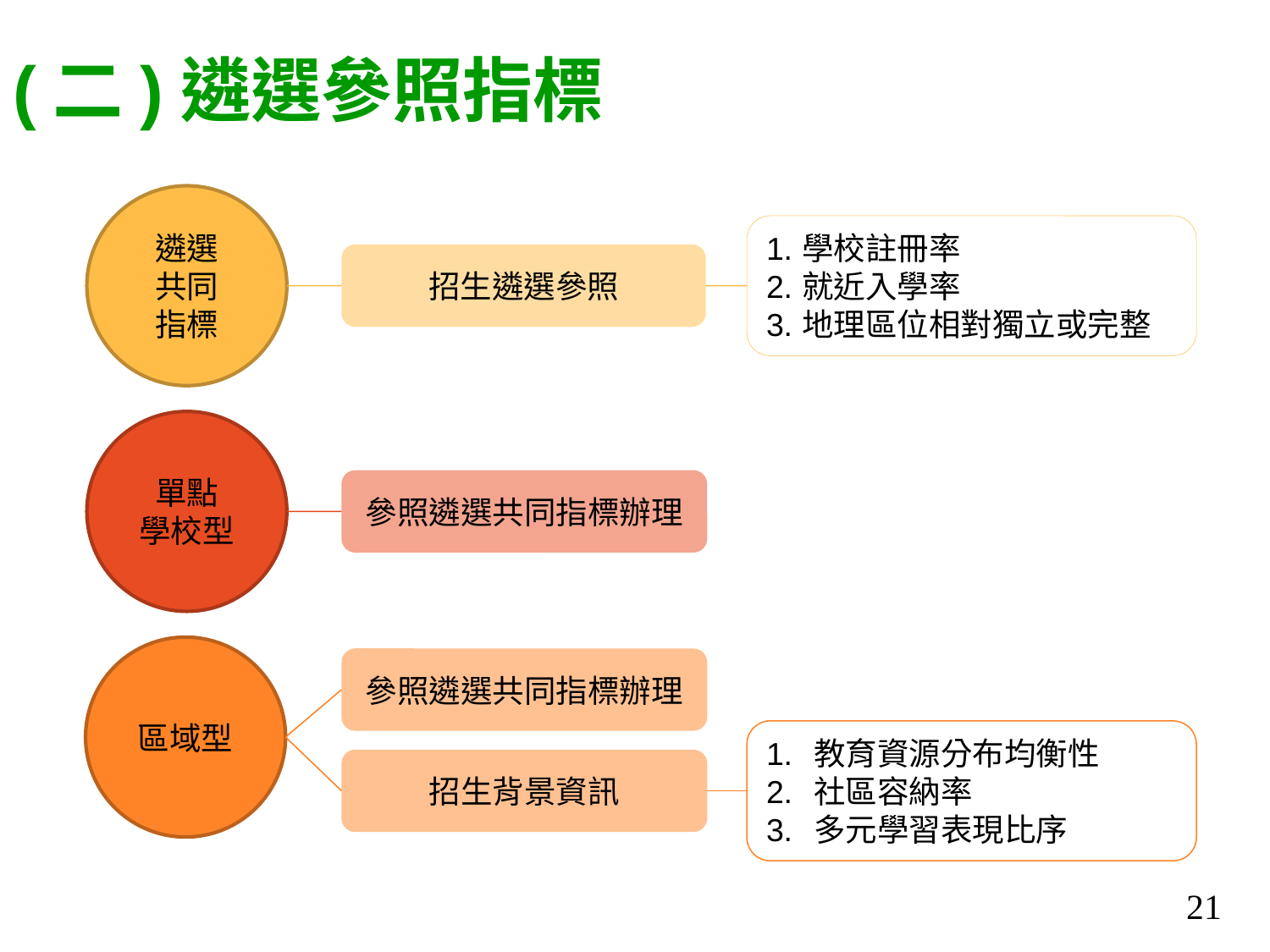

(二)遴選參照指標
遴選
共同
指標
學校註冊率
就近入學率
地理區位相對獨立或完整
招生遴選參照
單點
學校型
參照遴選共同指標辦理
區域型
參照遴選共同指標辦理
教育資源分布均衡性
社區容納率
多元學習表現比序
招生背景資訊
21